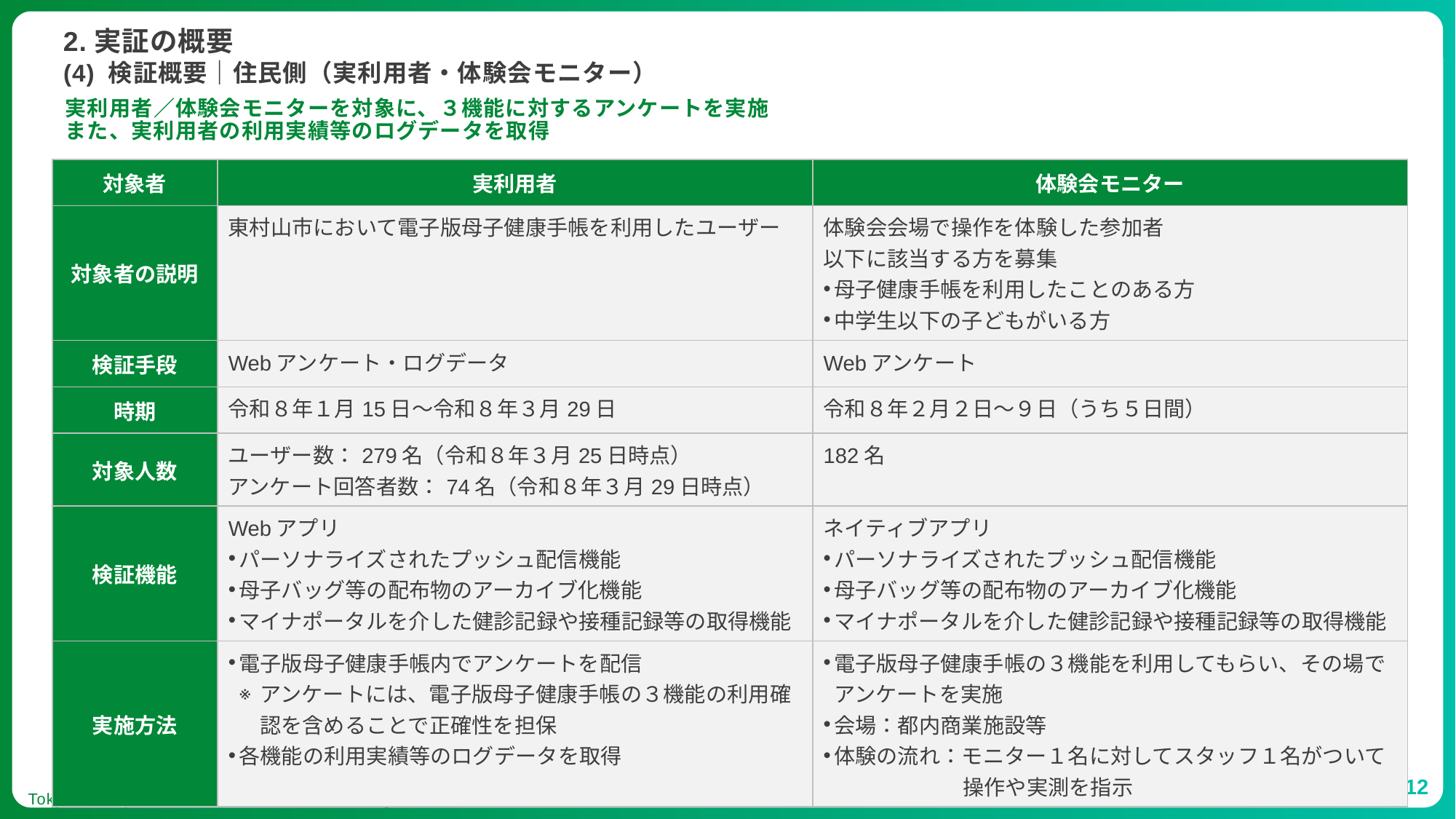

2.実証の概要
# (4) 検証概要｜住民側（実利用者・体験会モニター）
実利用者／体験会モニターを対象に、３機能に対するアンケートを実施
また、実利用者の利用実績等のログデータを取得
| 対象者 | 実利用者 | 体験会モニター |
| --- | --- | --- |
| 対象者の説明 | 東村山市において電子版母子健康手帳を利用したユーザー | 体験会会場で操作を体験した参加者 以下に該当する方を募集 母子健康手帳を利用したことのある方 中学生以下の子どもがいる方 |
| 検証手段 | Webアンケート・ログデータ | Webアンケート |
| 時期 | 令和８年１月15日～令和８年３月29日 | 令和８年２月２日～９日（うち５日間） |
| 対象人数 | ユーザー数：279名（令和８年３月25日時点） アンケート回答者数：74名（令和８年３月29日時点） | 182名 |
| 検証機能 | Webアプリ パーソナライズされたプッシュ配信機能 母子バッグ等の配布物のアーカイブ化機能 マイナポータルを介した健診記録や接種記録等の取得機能 | ネイティブアプリ パーソナライズされたプッシュ配信機能 母子バッグ等の配布物のアーカイブ化機能 マイナポータルを介した健診記録や接種記録等の取得機能 |
| 実施方法 | 電子版母子健康手帳内でアンケートを配信 アンケートには、電子版母子健康手帳の３機能の利用確認を含めることで正確性を担保 各機能の利用実績等のログデータを取得 | 電子版母子健康手帳の３機能を利用してもらい、その場でアンケートを実施 会場：都内商業施設等 体験の流れ：モニター１名に対してスタッフ１名がついて 操作や実測を指示 |
12